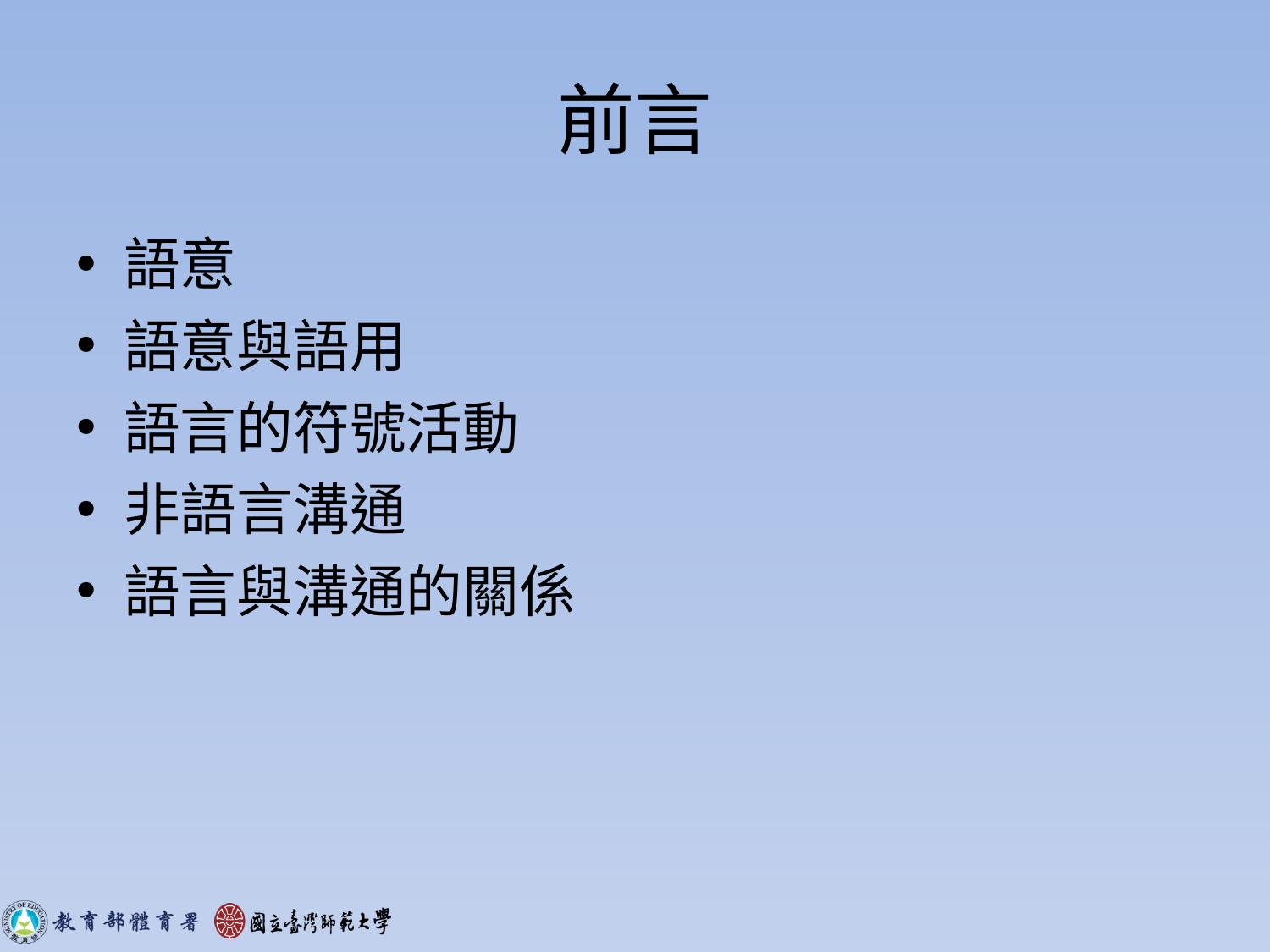

# 前言
語意
語意與語用
語言的符號活動
非語言溝通
語言與溝通的關係